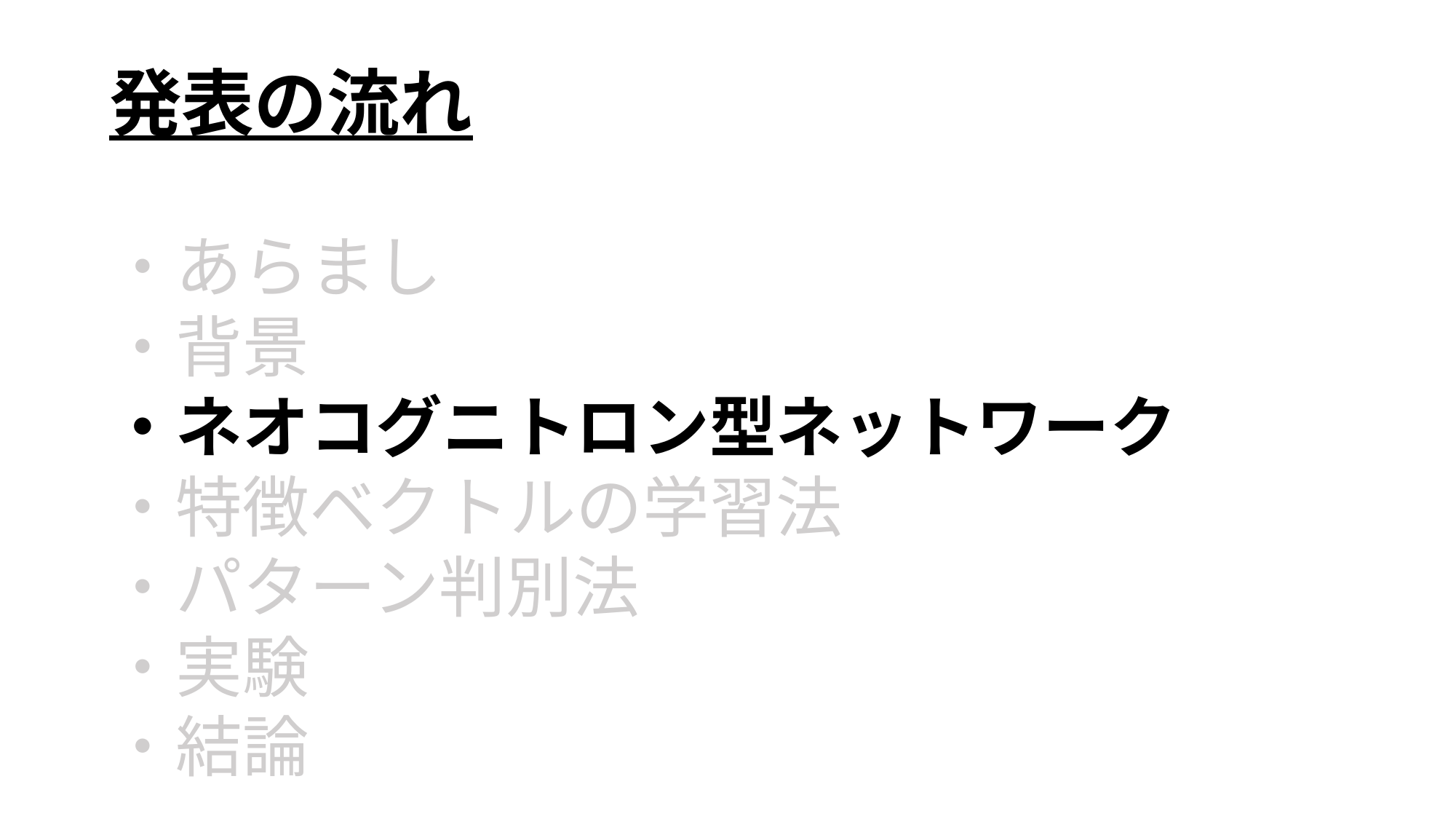

発表の流れ

・あらまし
・背景
・ネオコグニトロン型ネットワーク
・特徴ベクトルの学習法
・パターン判別法
・実験
・結論